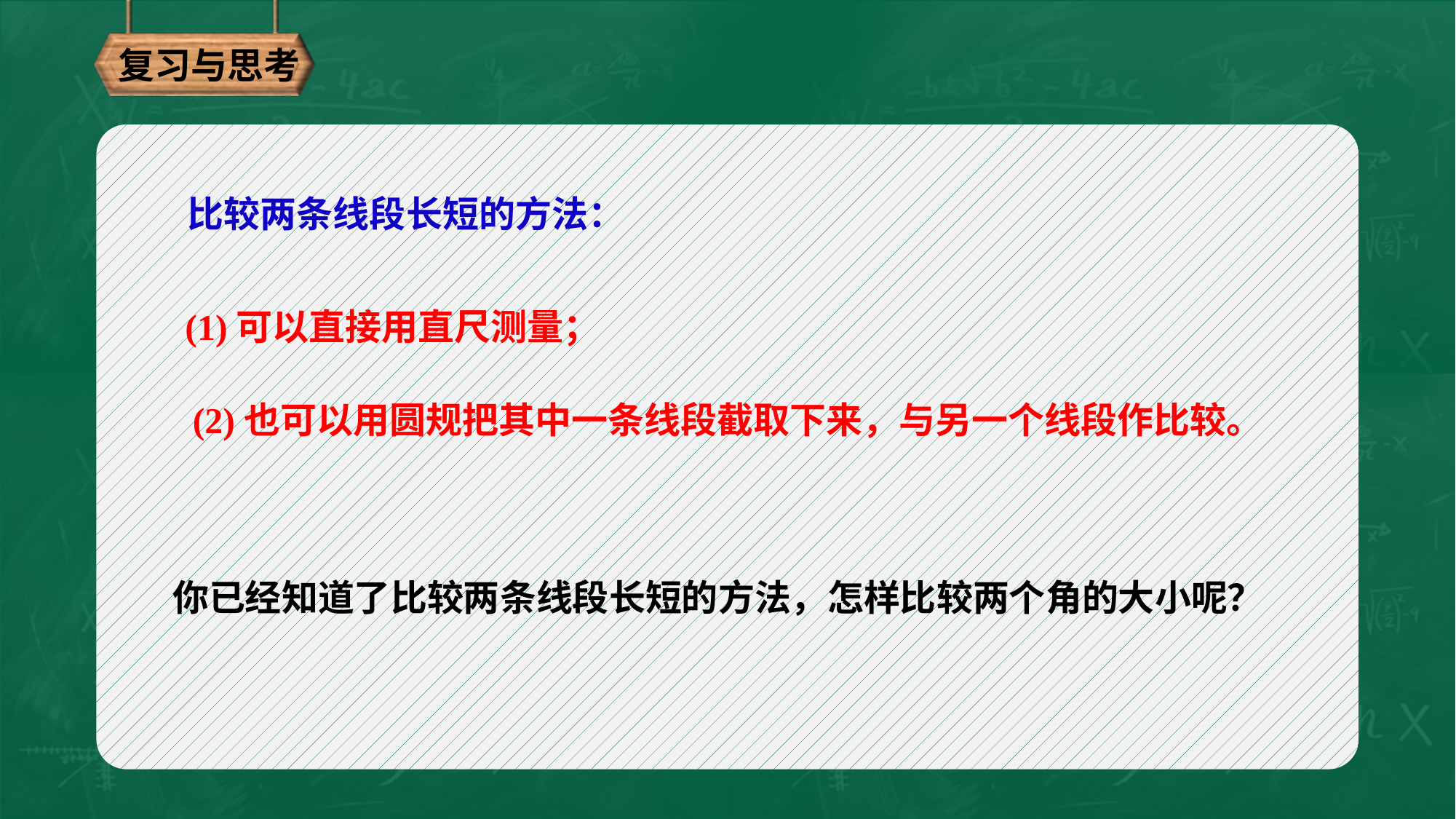

复习与思考
比较两条线段长短的方法：
(1)可以直接用直尺测量；
(2)也可以用圆规把其中一条线段截取下来，与另一个线段作比较。
你已经知道了比较两条线段长短的方法，怎样比较两个角的大小呢？